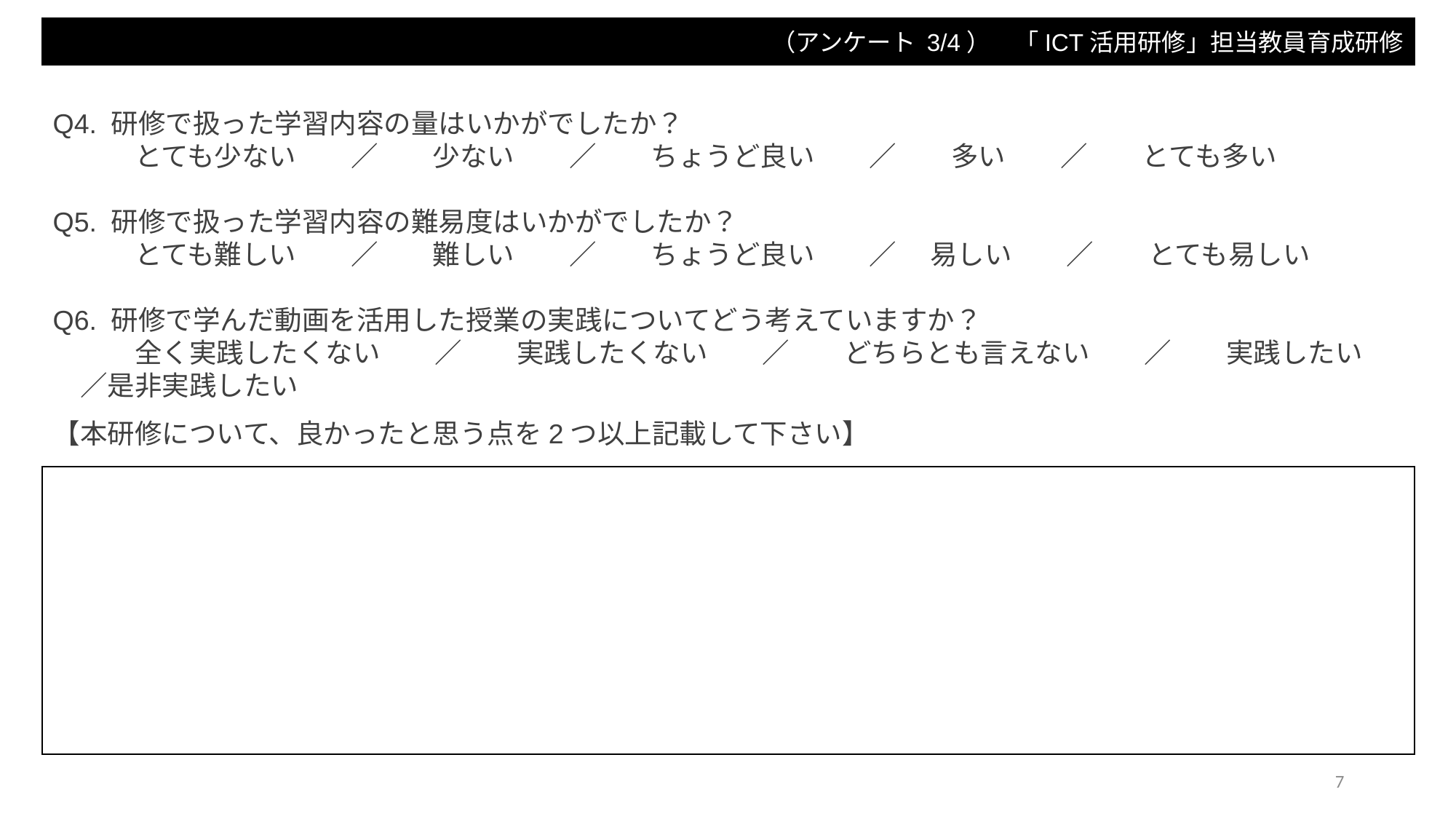

（アンケート 3/4）　「ICT活用研修」担当教員育成研修
Q4. 研修で扱った学習内容の量はいかがでしたか？
　　　とても少ない　　／　　少ない　　／　　ちょうど良い　　／　　多い　　／　　とても多い

Q5. 研修で扱った学習内容の難易度はいかがでしたか？
　　　とても難しい　　／　　難しい　　／　　ちょうど良い　　／　 易しい　　／　　とても易しい

Q6. 研修で学んだ動画を活用した授業の実践についてどう考えていますか？
　　　全く実践したくない　　／　　実践したくない　　／　　どちらとも言えない　　／　　実践したい　　／是非実践したい
【本研修について、良かったと思う点を2つ以上記載して下さい】

7